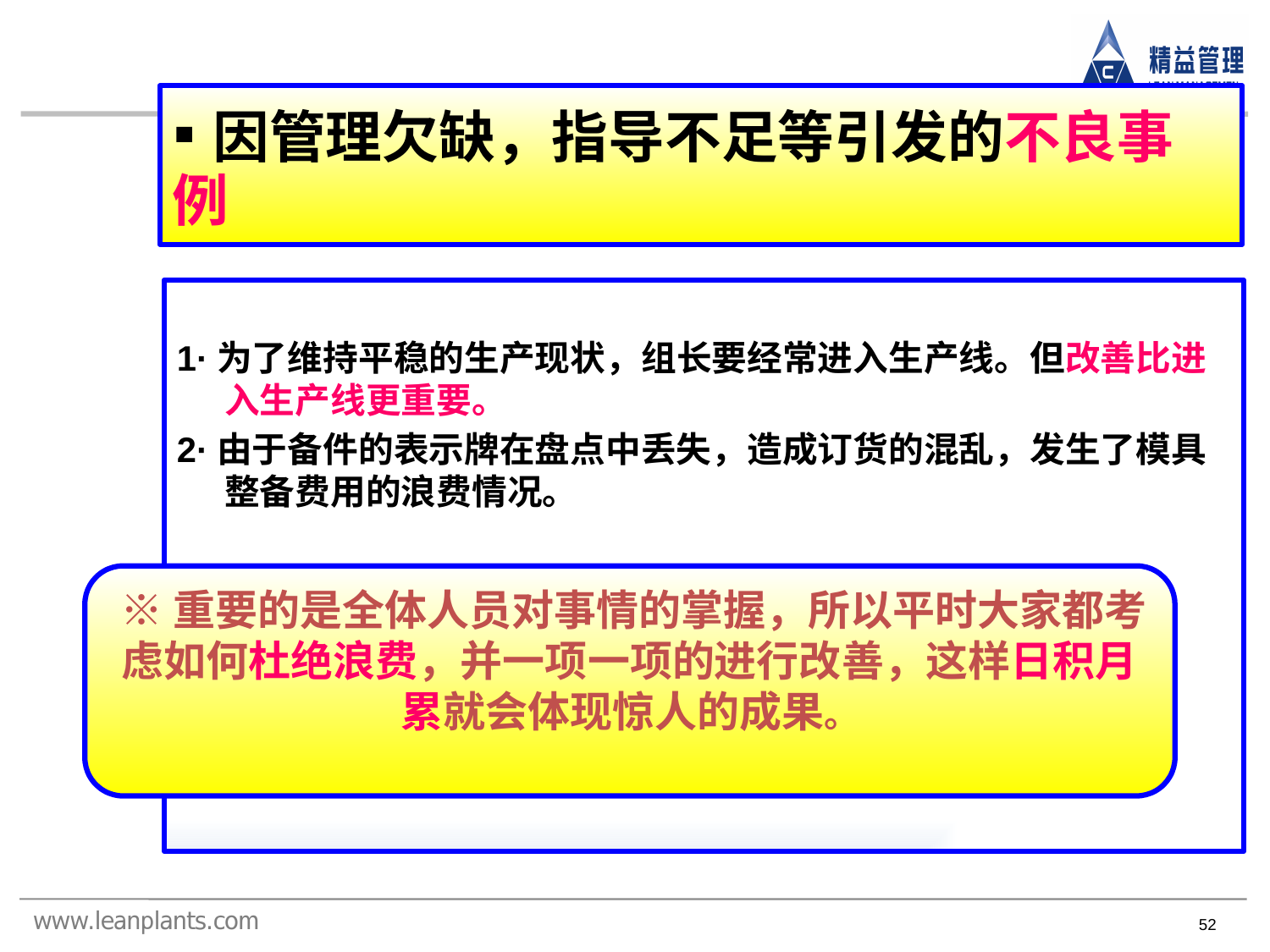

# ·因管理欠缺，指导不足等引发的不良事例

1·为了维持平稳的生产现状，组长要经常进入生产线。但改善比进入生产线更重要。
2·由于备件的表示牌在盘点中丢失，造成订货的混乱，发生了模具整备费用的浪费情况。

 ※重要的是全体人员对事情的掌握，所以平时大家都考虑如何杜绝浪费，并一项一项的进行改善，这样日积月累就会体现惊人的成果。